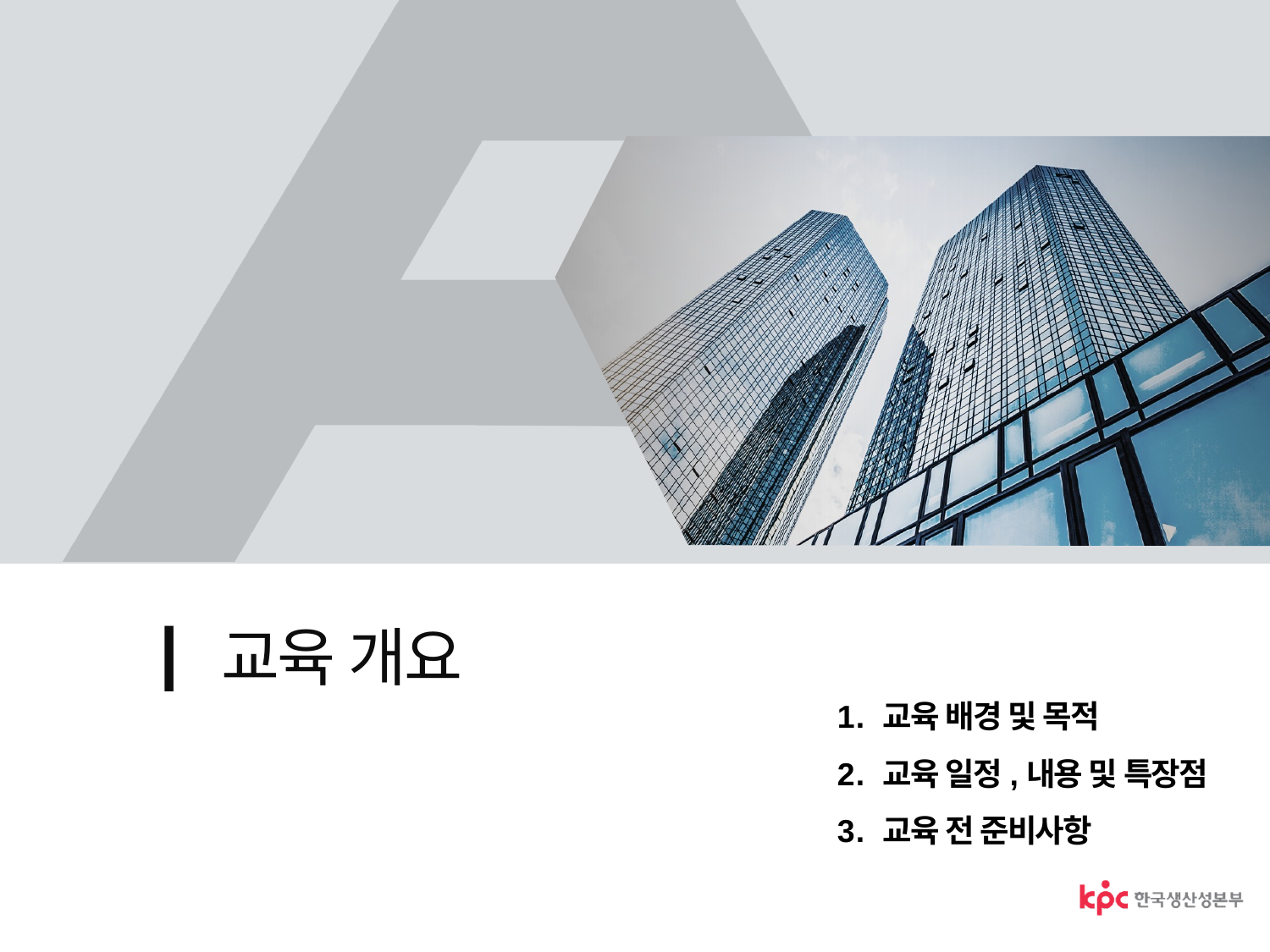

I
교육 개요
 교육 배경 및 목적
 교육 일정,내용 및 특장점
 교육 전 준비사항